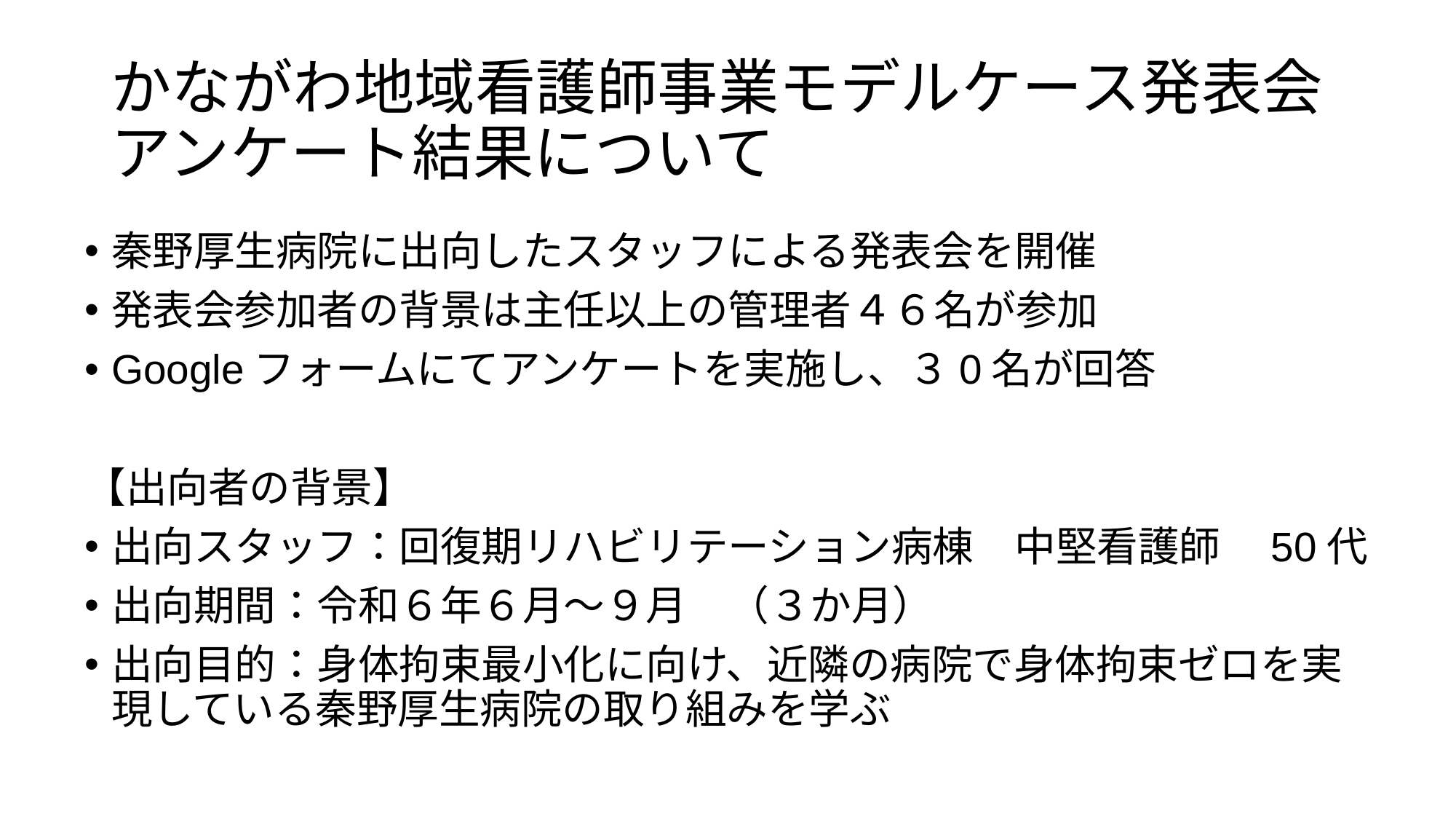

# かながわ地域看護師事業モデルケース発表会 アンケート結果について
秦野厚生病院に出向したスタッフによる発表会を開催
発表会参加者の背景は主任以上の管理者４６名が参加
Googleフォームにてアンケートを実施し、３0名が回答

【出向者の背景】
出向スタッフ：回復期リハビリテーション病棟　中堅看護師　50代
出向期間：令和６年６月～９月　（３か月）
出向目的：身体拘束最小化に向け、近隣の病院で身体拘束ゼロを実現している秦野厚生病院の取り組みを学ぶ